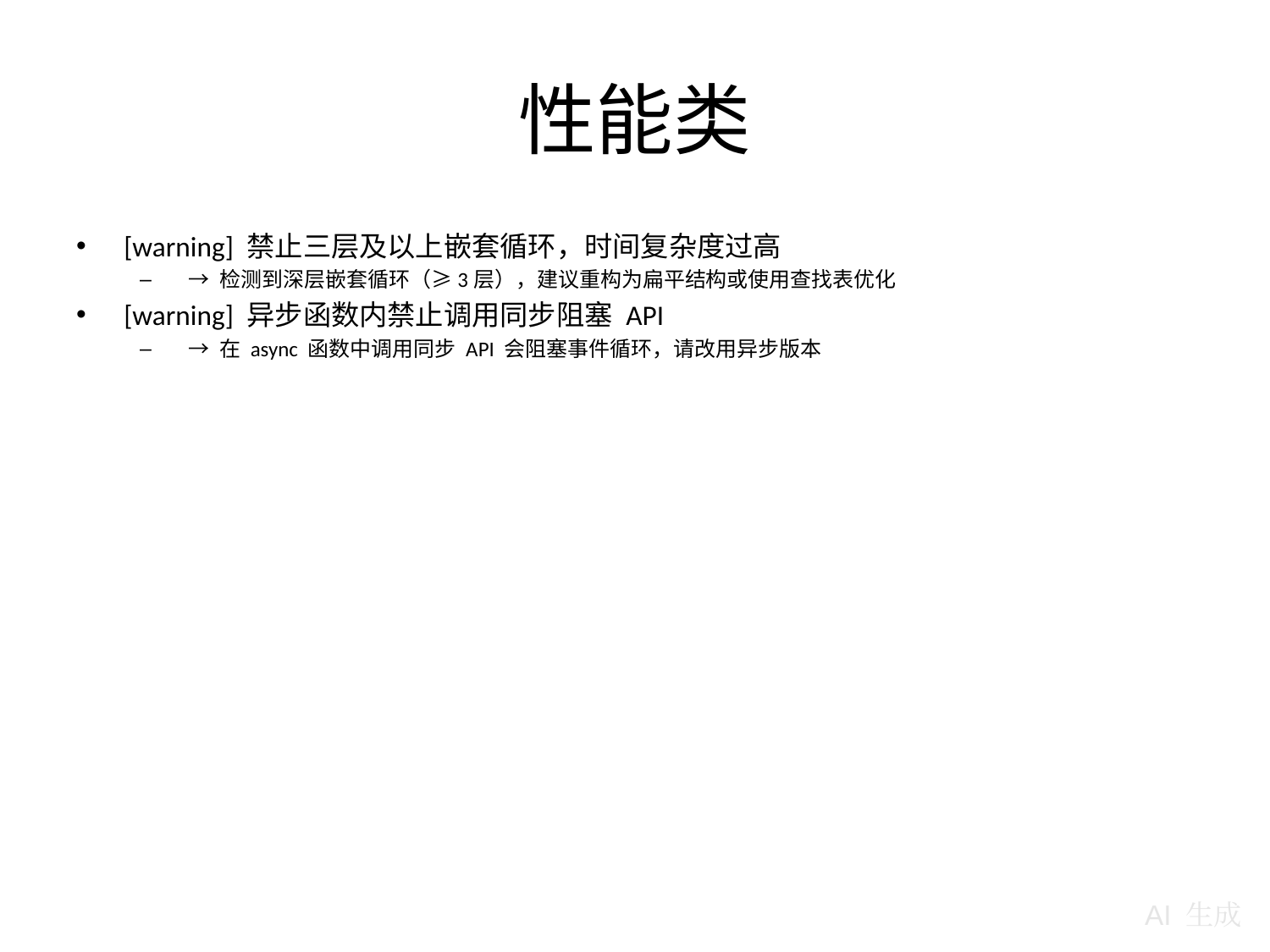

# 性能类
[warning] 禁止三层及以上嵌套循环，时间复杂度过高
  → 检测到深层嵌套循环（≥3层），建议重构为扁平结构或使用查找表优化
[warning] 异步函数内禁止调用同步阻塞 API
  → 在 async 函数中调用同步 API 会阻塞事件循环，请改用异步版本
AI 生成